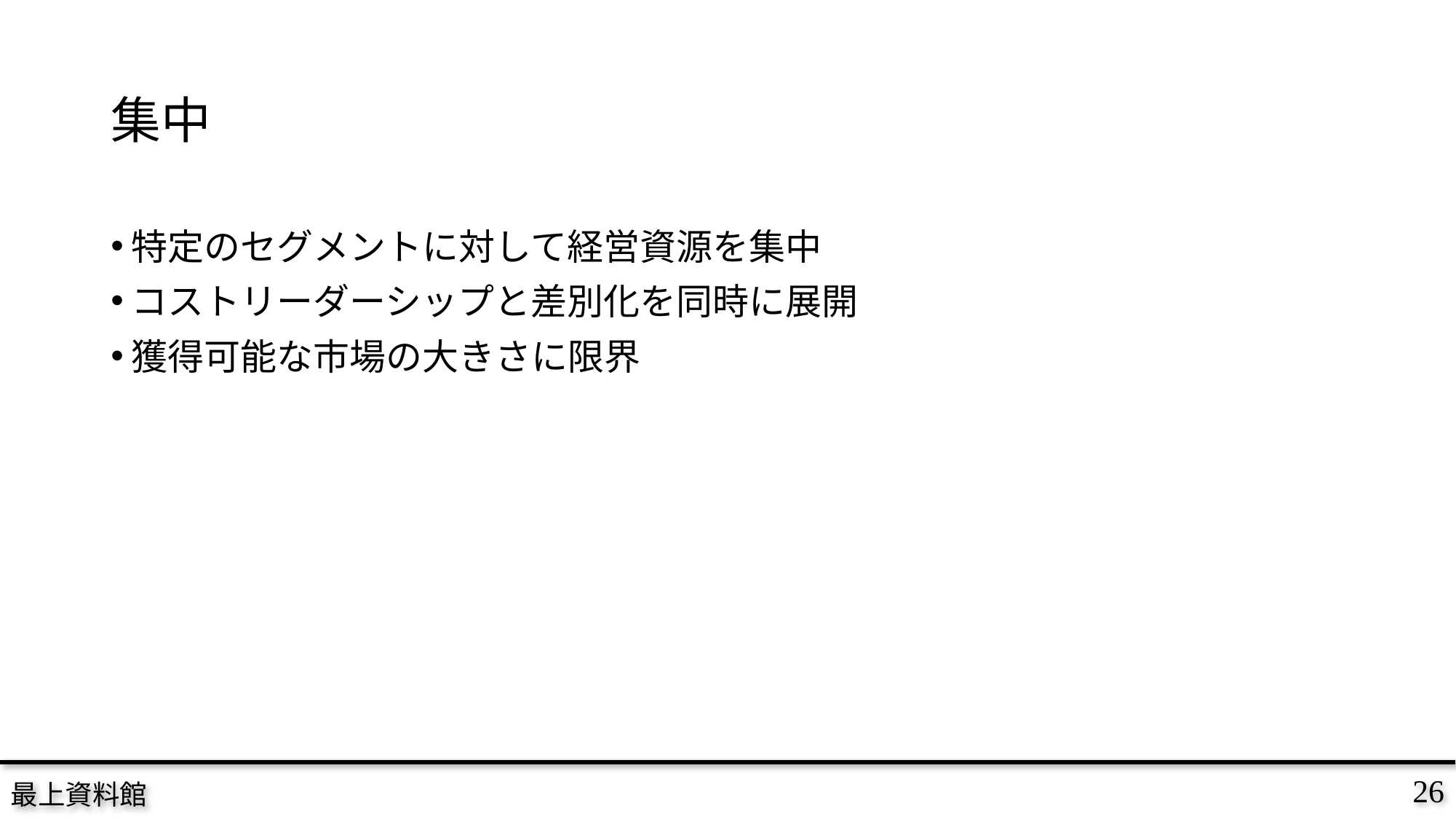

# 集中
特定のセグメントに対して経営資源を集中
コストリーダーシップと差別化を同時に展開
獲得可能な市場の大きさに限界